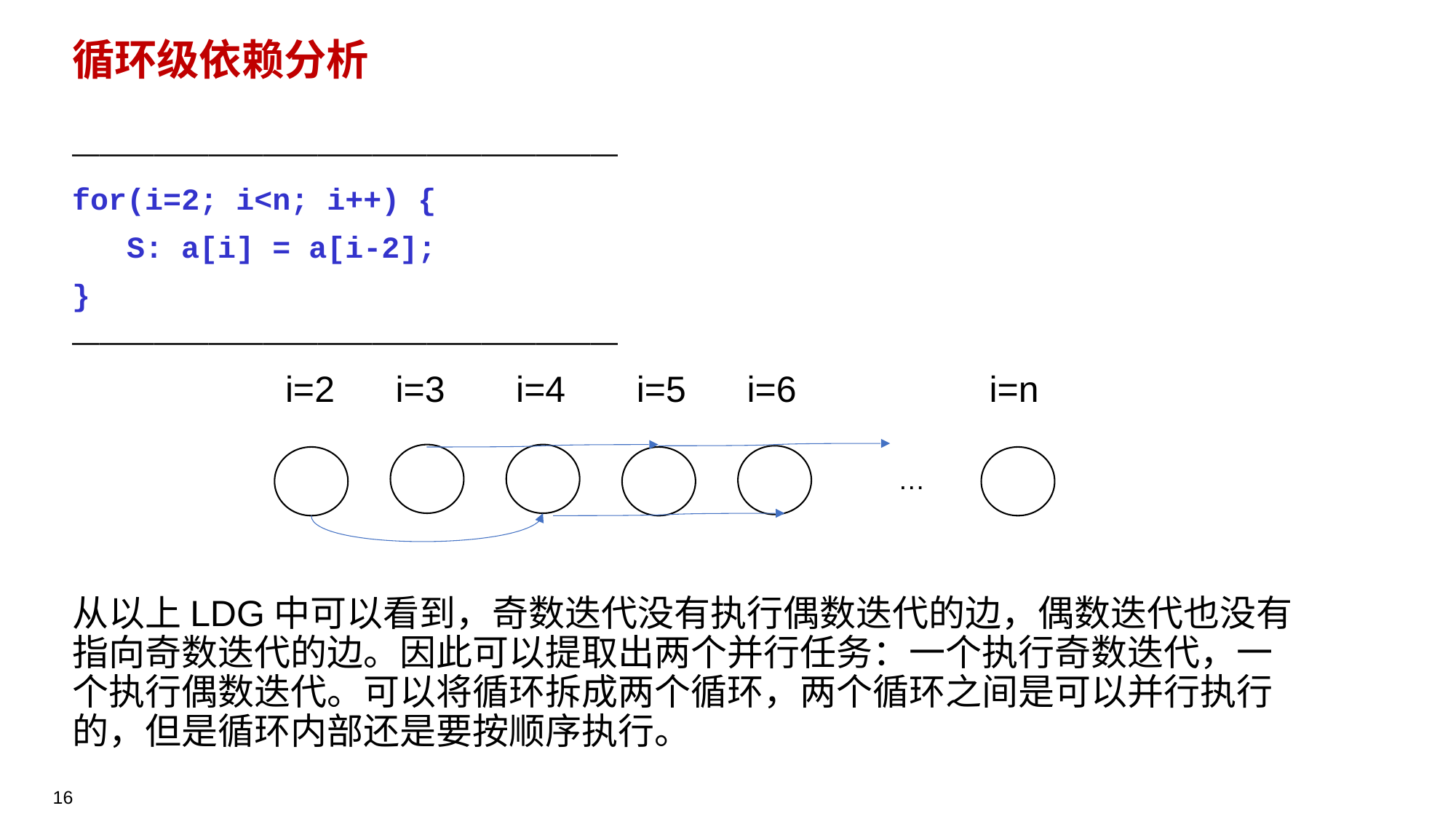

# 循环级依赖分析
————————————————————
for(i=2; i<n; i++) {
   S: a[i] = a[i-2];
}
————————————————————

从以上LDG中可以看到，奇数迭代没有执行偶数迭代的边，偶数迭代也没有指向奇数迭代的边。因此可以提取出两个并行任务：一个执行奇数迭代，一个执行偶数迭代。可以将循环拆成两个循环，两个循环之间是可以并行执行的，但是循环内部还是要按顺序执行。

i=2      i=3       i=4       i=5      i=6                   i=n

…